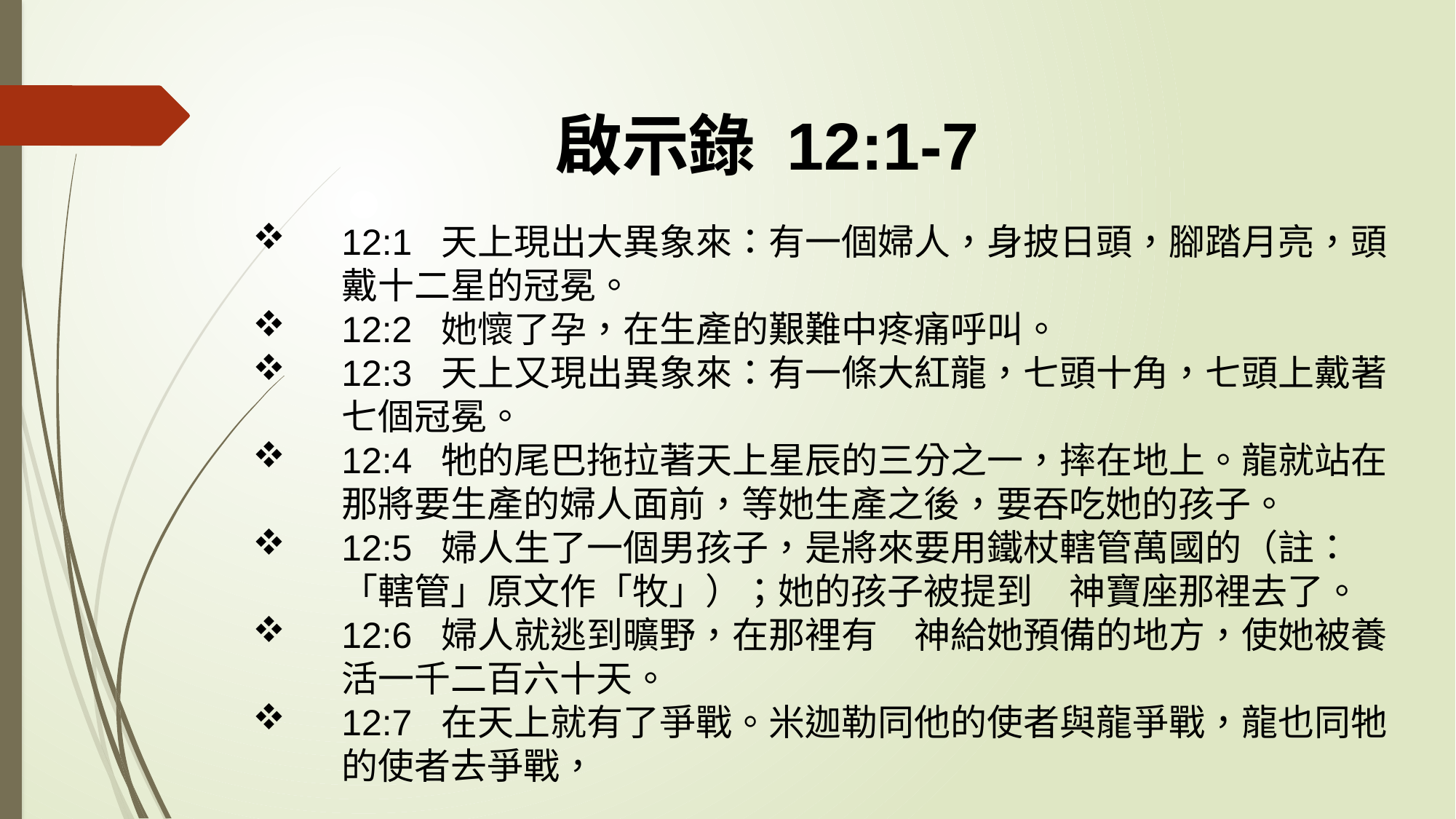

啟示錄 12:1-7
12:1  天上現出大異象來：有一個婦人，身披日頭，腳踏月亮，頭戴十二星的冠冕。
12:2  她懷了孕，在生產的艱難中疼痛呼叫。
12:3  天上又現出異象來：有一條大紅龍，七頭十角，七頭上戴著七個冠冕。
12:4  牠的尾巴拖拉著天上星辰的三分之一，摔在地上。龍就站在那將要生產的婦人面前，等她生產之後，要吞吃她的孩子。
12:5  婦人生了一個男孩子，是將來要用鐵杖轄管萬國的（註：「轄管」原文作「牧」）；她的孩子被提到　神寶座那裡去了。
12:6  婦人就逃到曠野，在那裡有　神給她預備的地方，使她被養活一千二百六十天。
12:7  在天上就有了爭戰。米迦勒同他的使者與龍爭戰，龍也同牠的使者去爭戰，